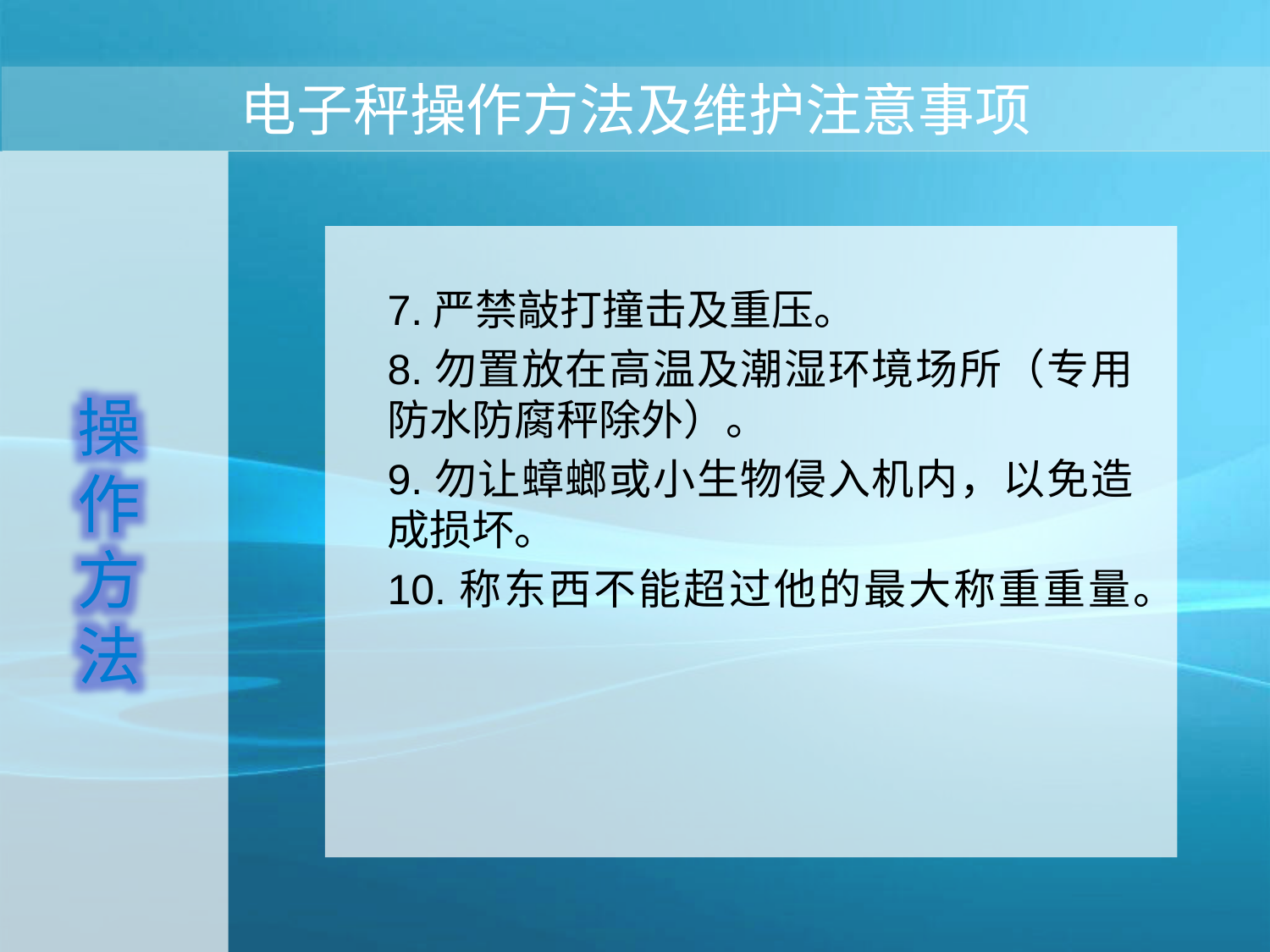

# 电子秤操作方法及维护注意事项

7.严禁敲打撞击及重压。
8.勿置放在高温及潮湿环境场所（专用防水防腐秤除外）。
9.勿让蟑螂或小生物侵入机内，以免造成损坏。
10.称东西不能超过他的最大称重重量。
操作方法